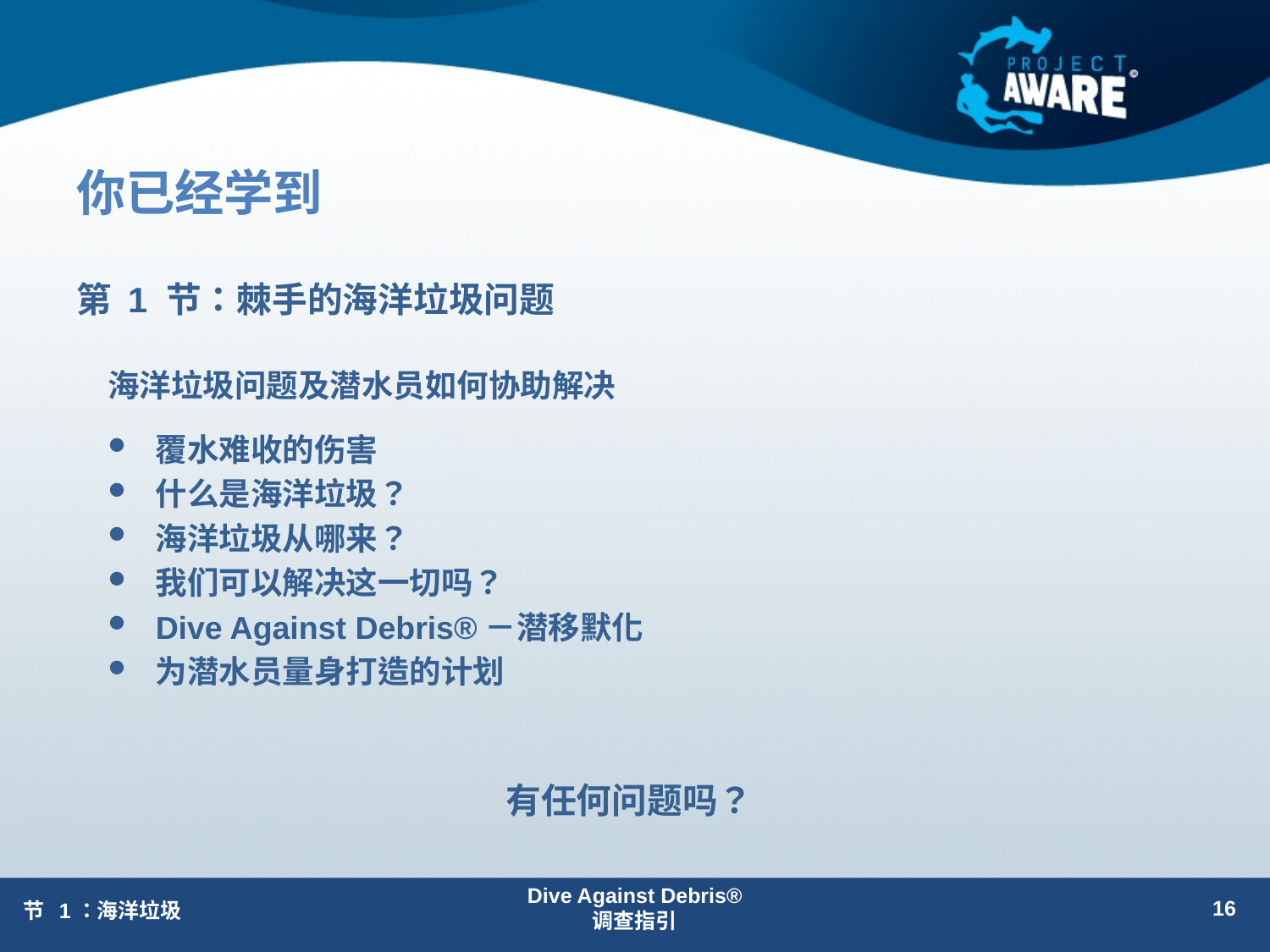

# 你已经学到
第 1 节：棘手的海洋垃圾问题

海洋垃圾问题及潜水员如何协助解决
覆水难收的伤害
什么是海洋垃圾？
海洋垃圾从哪来？
我们可以解决这一切吗？
Dive Against Debris®－潜移默化
为潜水员量身打造的计划
有任何问题吗？

Dive Against Debris®
调查指引
16
节  1：海洋垃圾